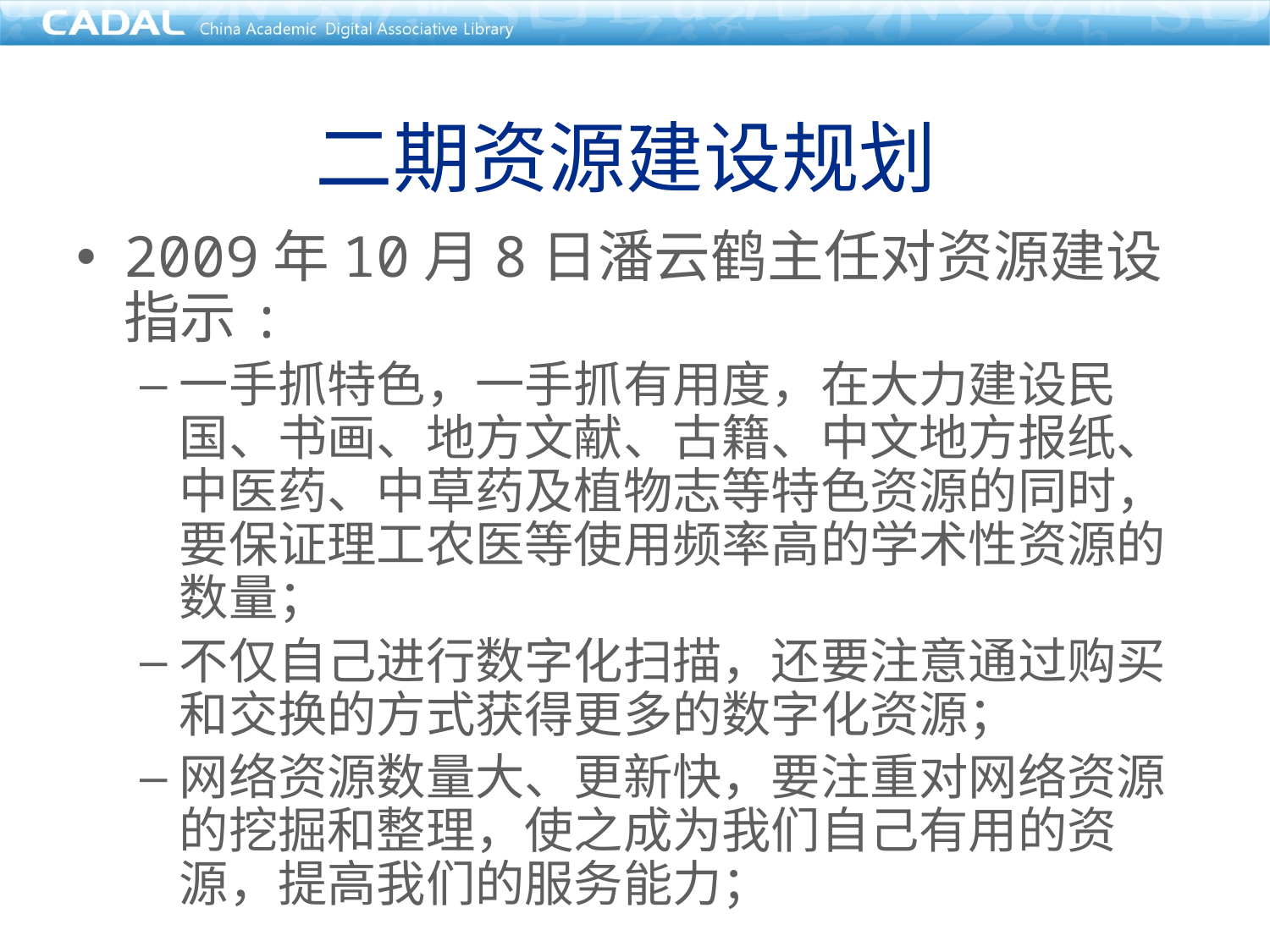

二期资源建设规划
2009年10月8日潘云鹤主任对资源建设指示:
一手抓特色，一手抓有用度，在大力建设民国、书画、地方文献、古籍、中文地方报纸、中医药、中草药及植物志等特色资源的同时，要保证理工农医等使用频率高的学术性资源的数量；
不仅自己进行数字化扫描，还要注意通过购买和交换的方式获得更多的数字化资源；
网络资源数量大、更新快，要注重对网络资源的挖掘和整理，使之成为我们自己有用的资源，提高我们的服务能力；